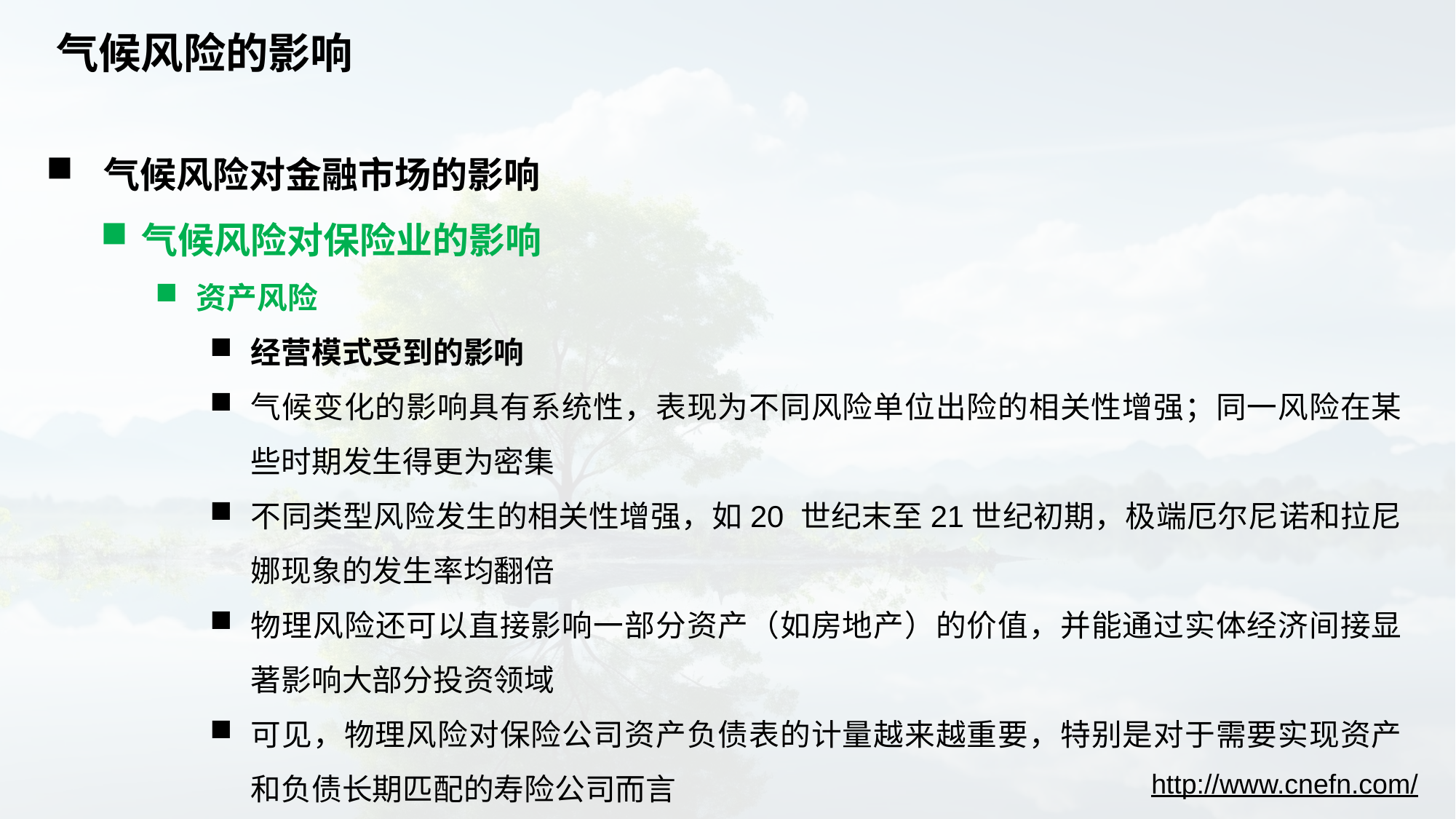

# 气候风险的影响
 气候风险对金融市场的影响
气候风险对保险业的影响
资产风险
经营模式受到的影响
气候变化的影响具有系统性，表现为不同风险单位出险的相关性增强；同一风险在某些时期发生得更为密集
不同类型风险发生的相关性增强，如20 世纪末至21世纪初期，极端厄尔尼诺和拉尼娜现象的发生率均翻倍
物理风险还可以直接影响一部分资产（如房地产）的价值，并能通过实体经济间接显著影响大部分投资领域
可见，物理风险对保险公司资产负债表的计量越来越重要，特别是对于需要实现资产和负债长期匹配的寿险公司而言